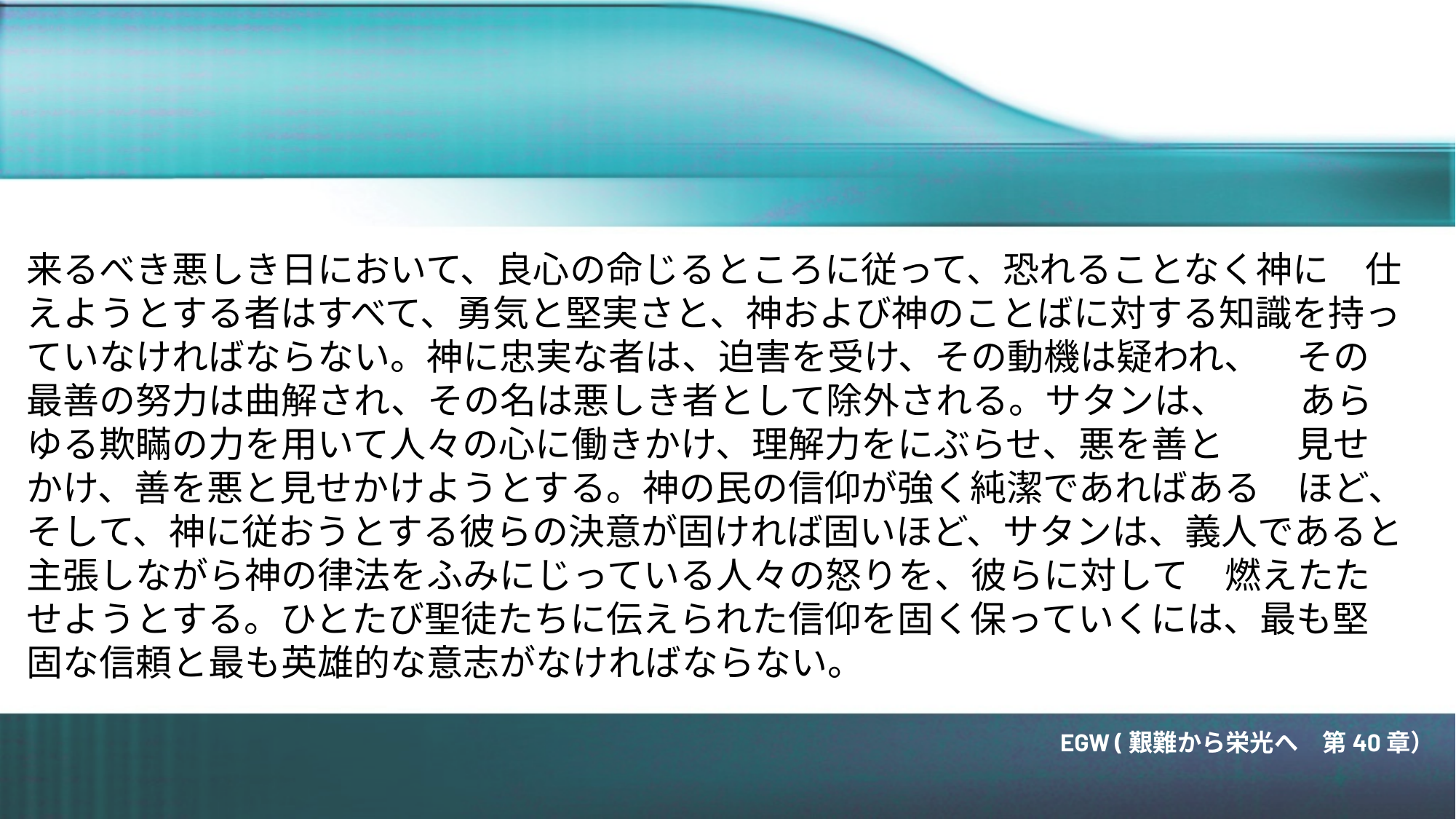

来るべき悪しき日において、良心の命じるところに従って、恐れることなく神に　仕えようとする者はすべて、勇気と堅実さと、神および神のことばに対する知識を持っていなければならない。神に忠実な者は、迫害を受け、その動機は疑われ、　その最善の努力は曲解され、その名は悪しき者として除外される。サタンは、　　あらゆる欺瞞の力を用いて人々の心に働きかけ、理解力をにぶらせ、悪を善と　　見せかけ、善を悪と見せかけようとする。神の民の信仰が強く純潔であればある　ほど、そして、神に従おうとする彼らの決意が固ければ固いほど、サタンは、義人であると主張しながら神の律法をふみにじっている人々の怒りを、彼らに対して　燃えたたせようとする。ひとたび聖徒たちに伝えられた信仰を固く保っていくには、最も堅固な信頼と最も英雄的な意志がなければならない。
EGW (艱難から栄光へ　第40章）